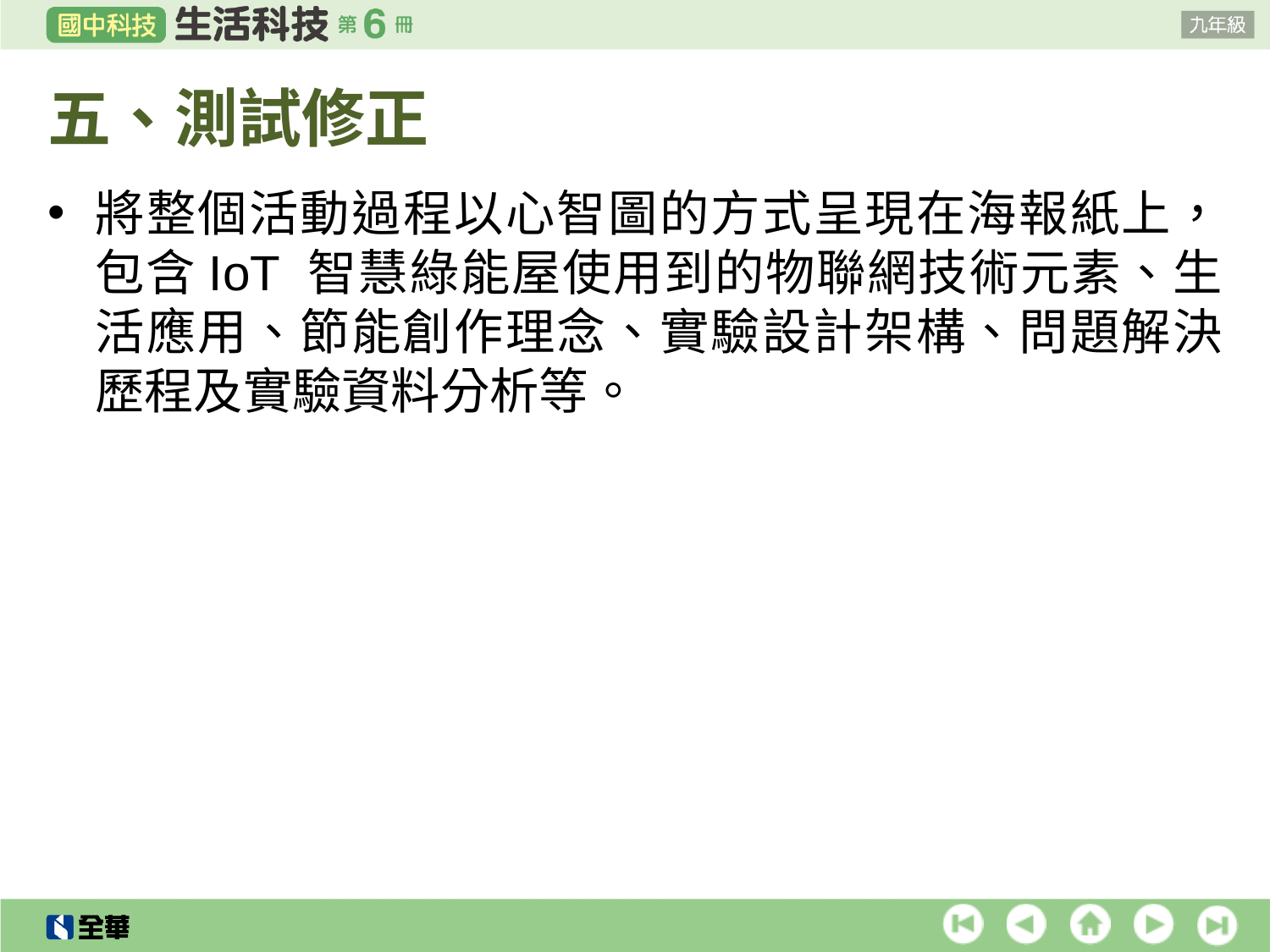

# 五、測試修正
將整個活動過程以心智圖的方式呈現在海報紙上，包含IoT 智慧綠能屋使用到的物聯網技術元素、生活應用、節能創作理念、實驗設計架構、問題解決歷程及實驗資料分析等。